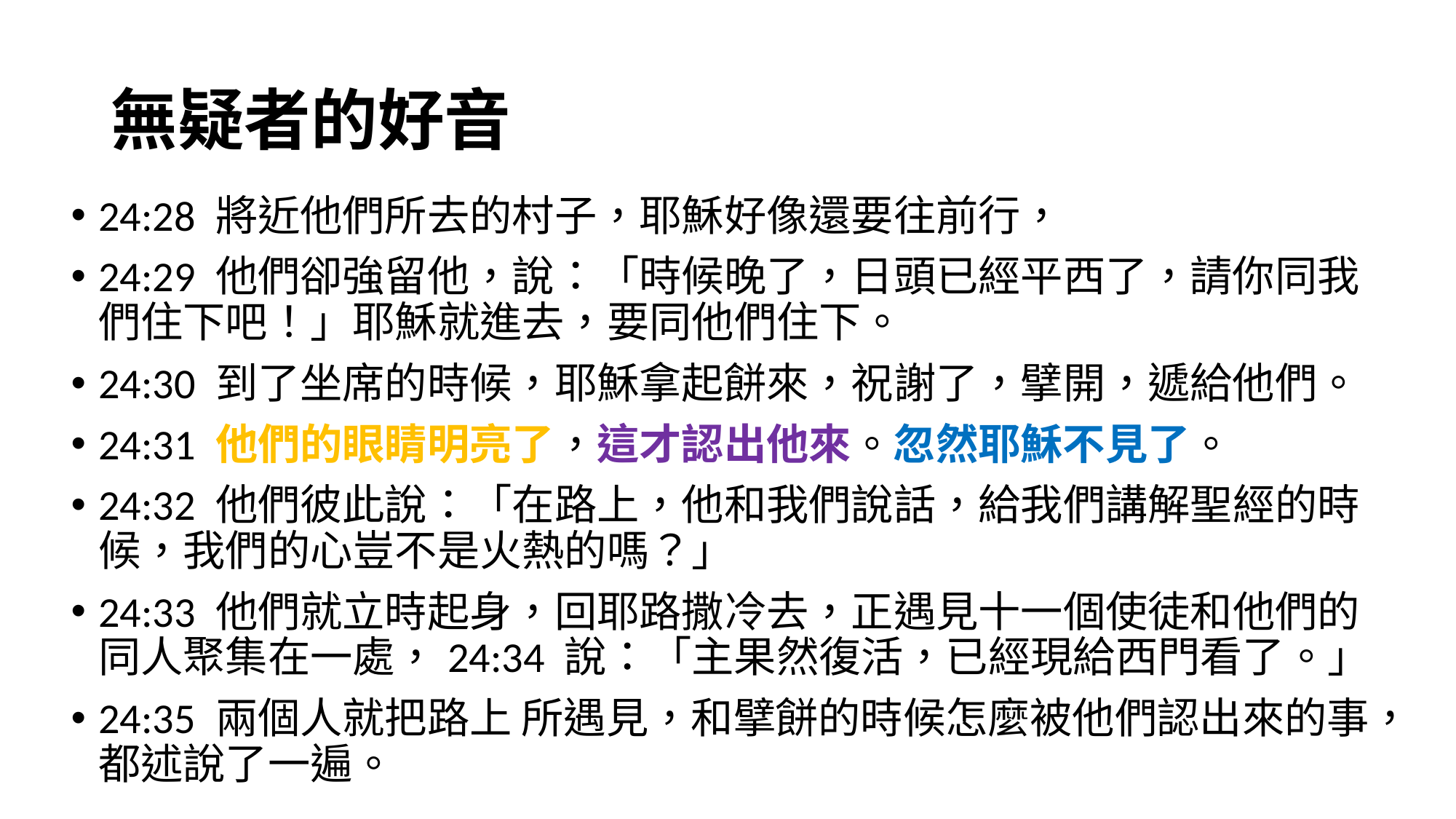

# 無疑者的好音
24:28 將近他們所去的村子，耶穌好像還要往前行，
24:29 他們卻強留他，說：「時候晚了，日頭已經平西了，請你同我們住下吧！」耶穌就進去，要同他們住下。
24:30 到了坐席的時候，耶穌拿起餅來，祝謝了，擘開，遞給他們。
24:31 他們的眼睛明亮了，這才認出他來。忽然耶穌不見了。
24:32 他們彼此說：「在路上，他和我們說話，給我們講解聖經的時候，我們的心豈不是火熱的嗎？」
24:33 他們就立時起身，回耶路撒冷去，正遇見十一個使徒和他們的同人聚集在一處，24:34 說：「主果然復活，已經現給西門看了。」
24:35 兩個人就把路上 所遇見，和擘餅的時候怎麼被他們認出來的事，都述說了一遍。